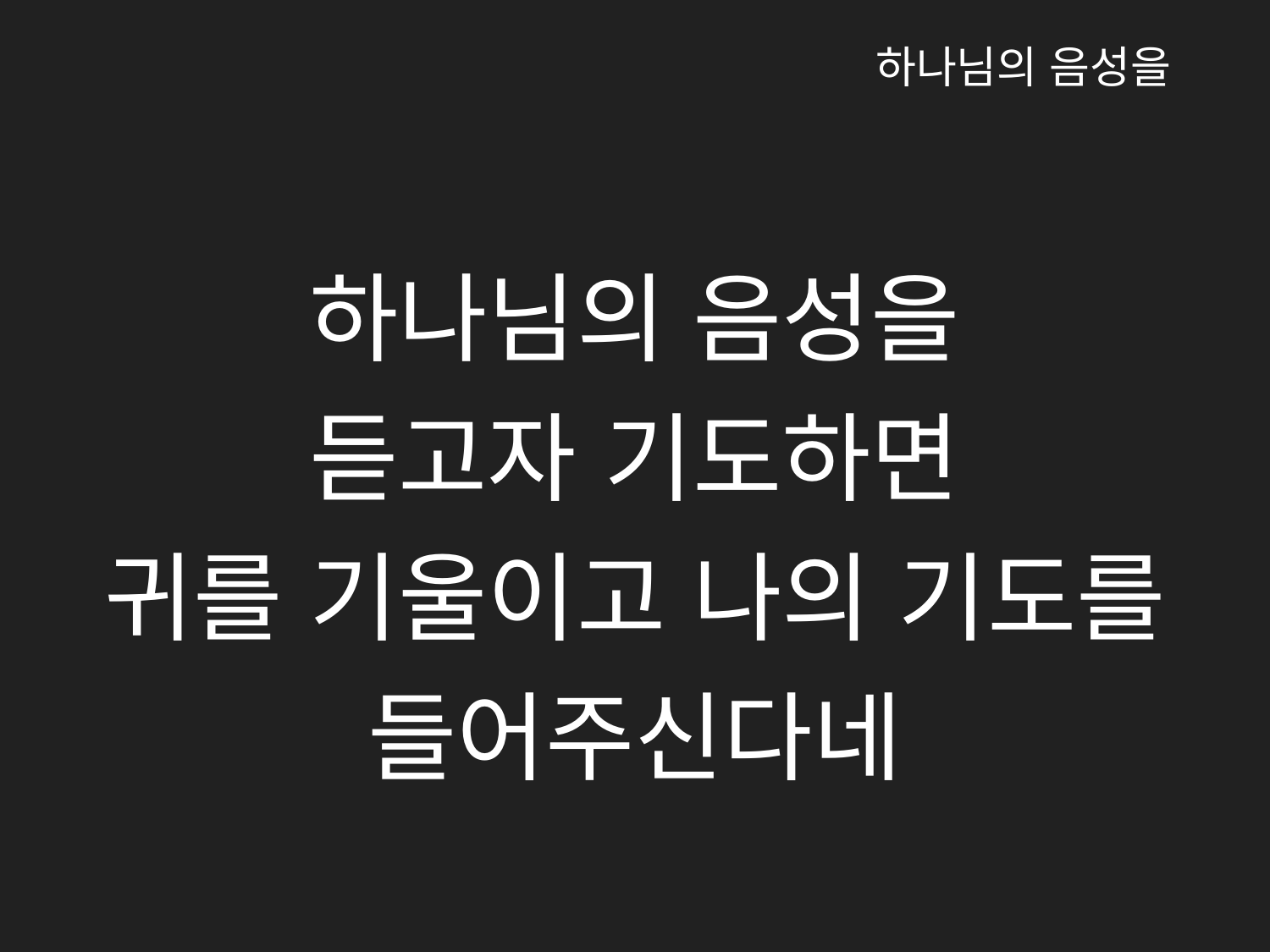

하나님의 음성을
하나님의 음성을
듣고자 기도하면
귀를 기울이고 나의 기도를
들어주신다네